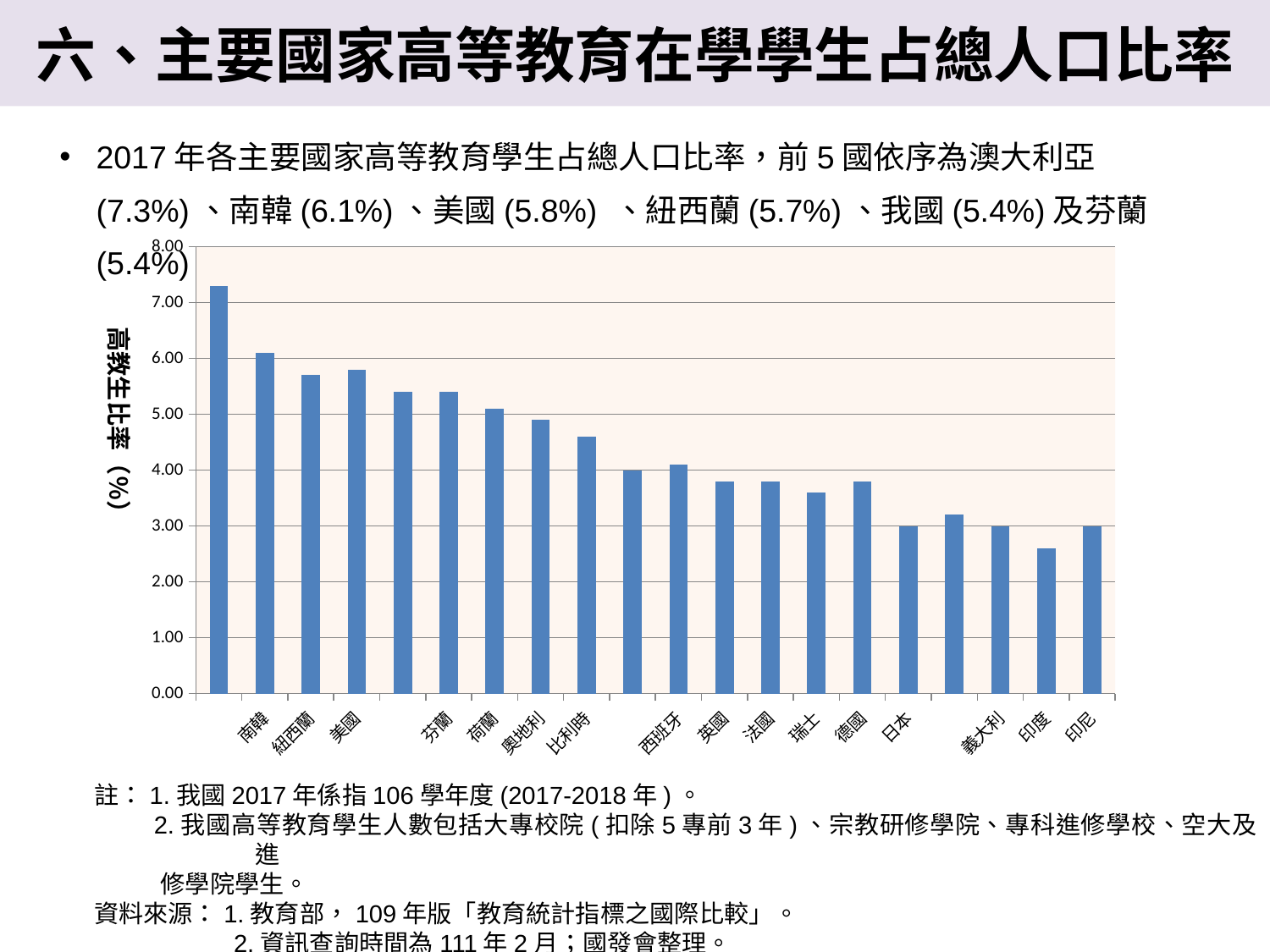

六、主要國家高等教育在學學生占總人口比率
2017年各主要國家高等教育學生占總人口比率，前5國依序為澳大利亞(7.3%)、南韓(6.1%)、美國(5.8%) 、紐西蘭(5.7%)、我國(5.4%)及芬蘭(5.4%)

註：1.我國2017年係指106學年度(2017-2018年)。
        2.我國高等教育學生人數包括大專校院(扣除5專前3年)、宗教研修學院、專科進修學校、空大及進
           修學院學生。
資料來源：1.教育部，109年版「教育統計指標之國際比較」。
                    2.資訊查詢時間為111年2月；國發會整理。

### Chart

| Category | 2017年 |
|---|---|
| 澳大利亞 | 7.3 |
| 南韓 | 6.1 |
| 紐西蘭 | 5.7 |
| 美國 | 5.8 |
| 中華民國 | 5.4 |
| 芬蘭 | 5.4 |
| 荷蘭 | 5.1 |
| 奧地利 | 4.9 |
| 比利時 | 4.6 |
| 馬來西亞 | 4.0 |
| 西班牙 | 4.1 |
| 英國 | 3.8 |
| 法國 | 3.8 |
| 瑞士 | 3.6 |
| 德國 | 3.8 |
| 日本 | 3.0 |
| 中國大陸 | 3.2 |
| 義大利 | 3.0 |
| 印度 | 2.6 |
| 印尼 | 3.0 |
高教生比率（％）